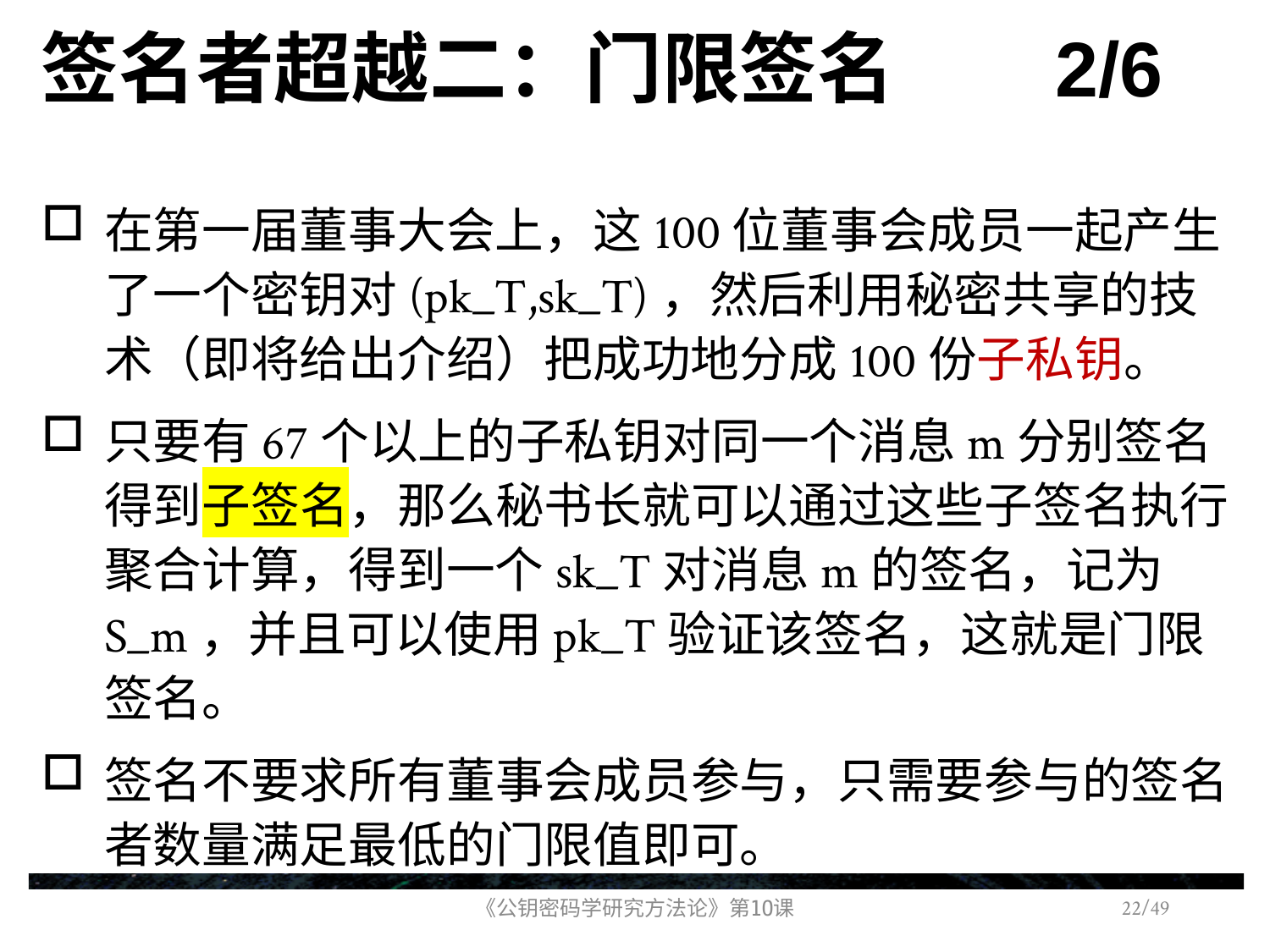

# 签名者超越二：门限签名        2/6
在第一届董事大会上，这100位董事会成员一起产生了一个密钥对(pk_T,sk_T)，然后利用秘密共享的技术（即将给出介绍）把成功地分成100份子私钥。
只要有67个以上的子私钥对同一个消息m分别签名得到子签名，那么秘书长就可以通过这些子签名执行聚合计算，得到一个sk_T对消息m的签名，记为S_m，并且可以使用pk_T验证该签名，这就是门限签名。
签名不要求所有董事会成员参与，只需要参与的签名者数量满足最低的门限值即可。
《公钥密码学研究方法论》第10课
22/49